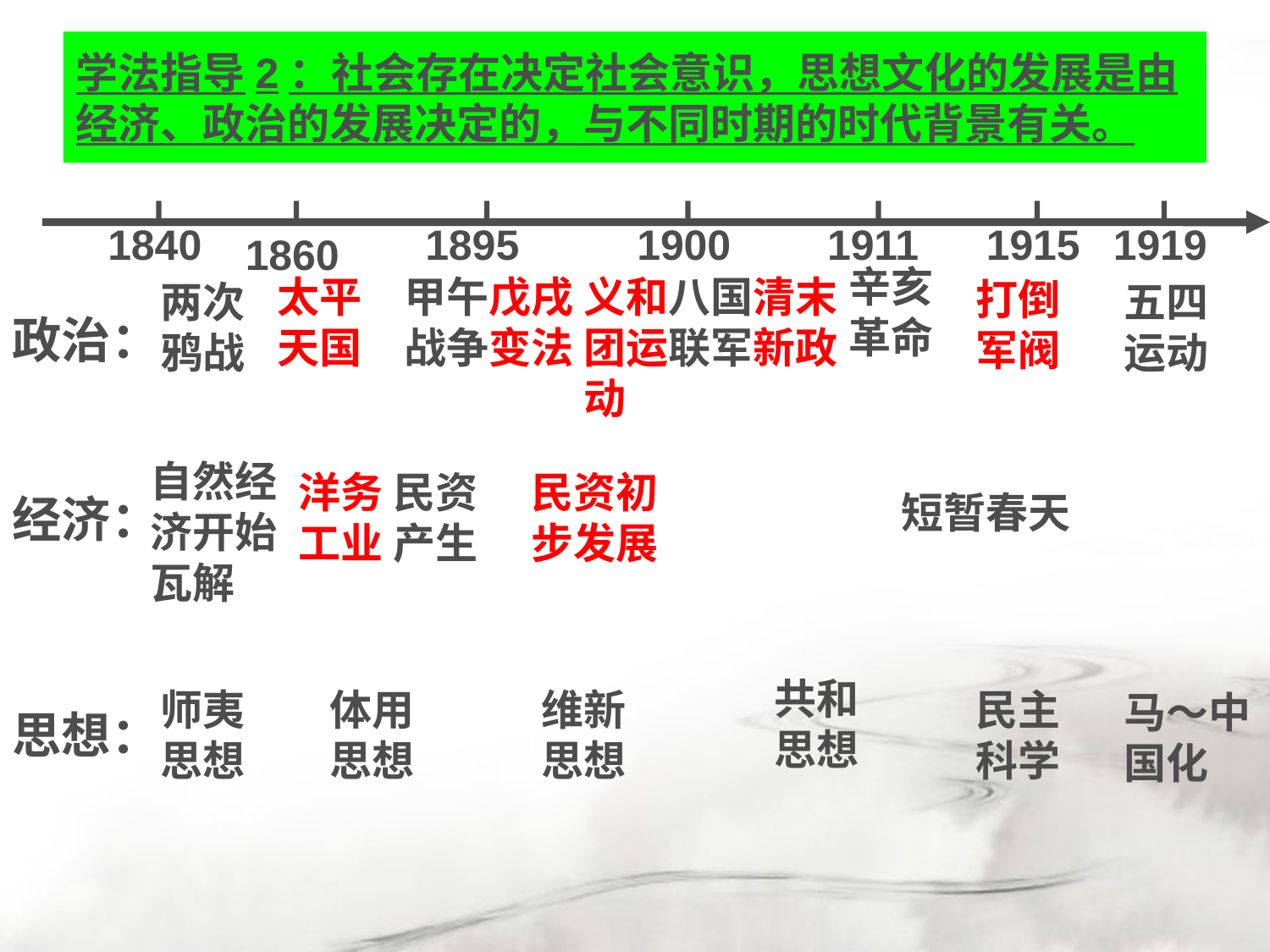

学法指导2：社会存在决定社会意识，思想文化的发展是由经济、政治的发展决定的，与不同时期的时代背景有关。

1840
1895
1900
1911
1915
1919

1860
辛亥革命
太平天国
甲午战争
戊戌变法
义和团运动
八国联军
清末新政
打倒军阀
两次鸦战
五四运动
政治：
自然经济开始瓦解
洋务工业
民资产生
民资初步发展
短暂春天
经济：
共和思想
师夷思想
体用思想
维新思想
民主科学
马～中国化
思想：